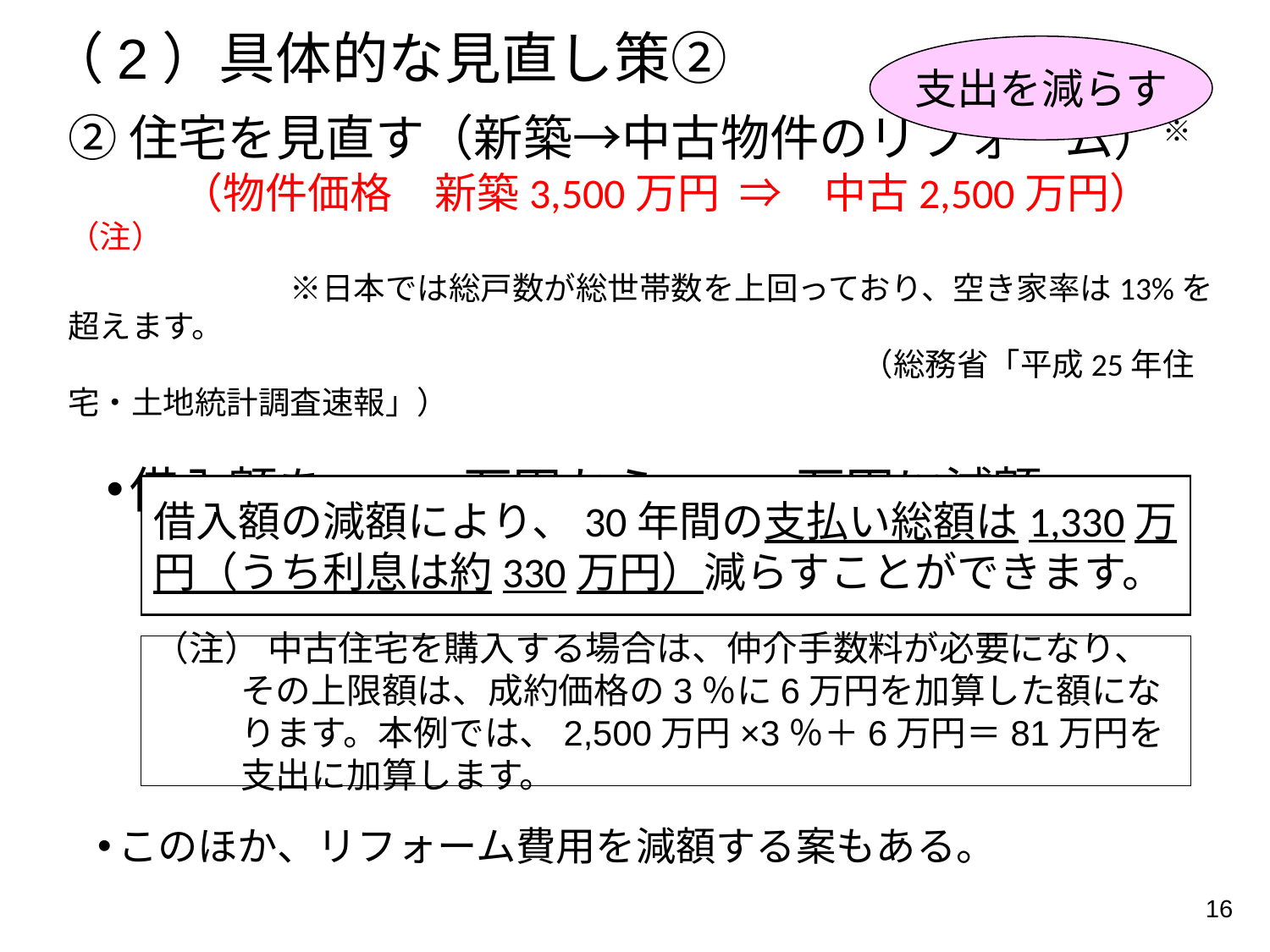

# （2）具体的な見直し策②
支出を減らす
②住宅を見直す（新築→中古物件のリフォーム）※
　　　（物件価格　新築3,500万円  ⇒　中古2,500万円）（注）
　　　　　　　※日本では総戸数が総世帯数を上回っており、空き家率は13%を超えます。
　　　　　　　　　　　　　　　　　　　　　　　　　（総務省「平成25年住宅・土地統計調査速報」）

借入額を3,000万円から2,000万円に減額。

借入額の減額により、30年間の支払い総額は1,330万円（うち利息は約330万円）減らすことができます。
（注） 中古住宅を購入する場合は、仲介手数料が必要になり、その上限額は、成約価格の3％に6万円を加算した額になります。本例では、2,500万円×3％＋6万円＝81万円を支出に加算します。
このほか、リフォーム費用を減額する案もある。
16